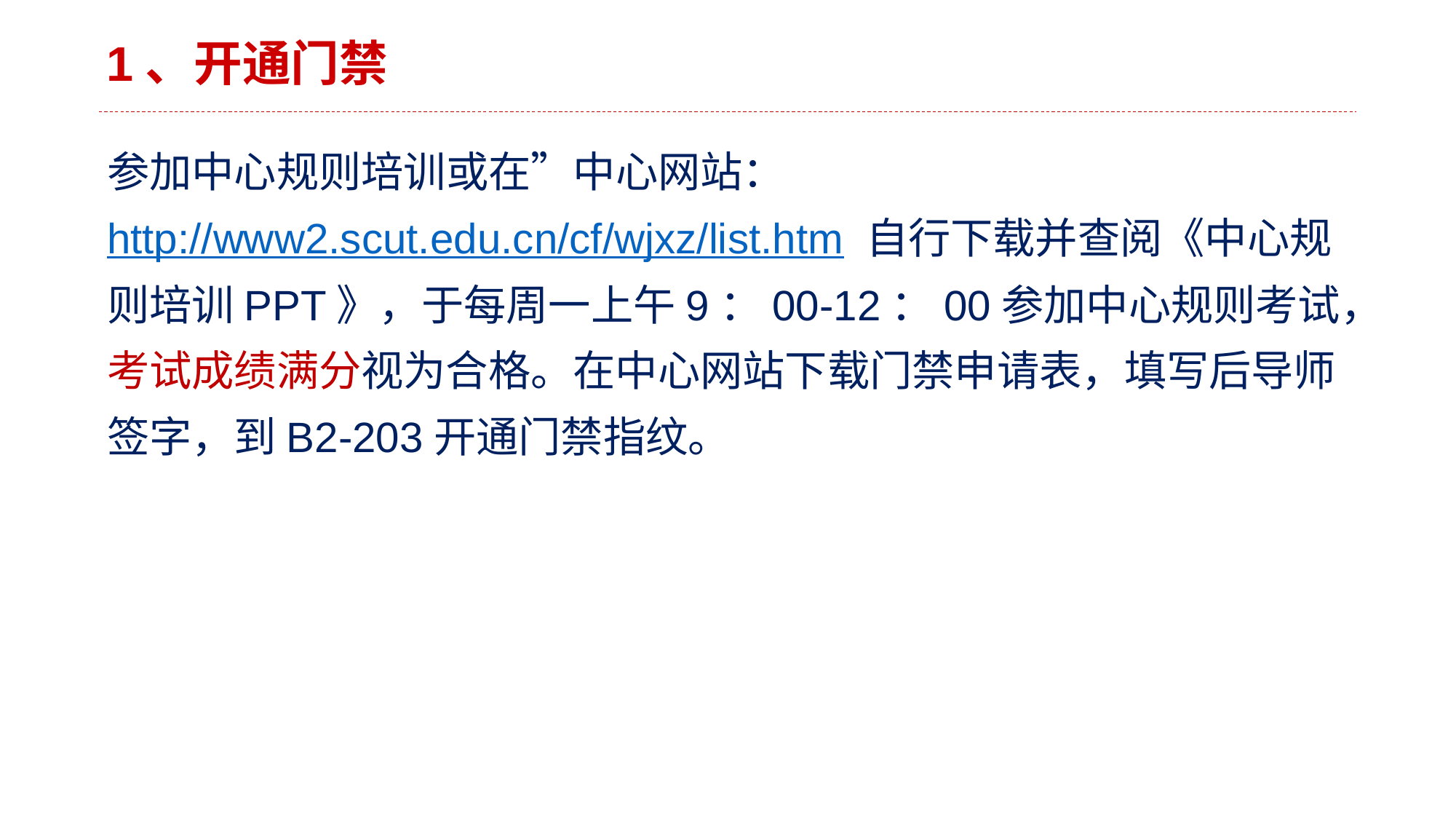

1、开通门禁
参加中心规则培训或在”中心网站：http://www2.scut.edu.cn/cf/wjxz/list.htm 自行下载并查阅《中心规则培训PPT》，于每周一上午9：00-12：00参加中心规则考试，考试成绩满分视为合格。在中心网站下载门禁申请表，填写后导师签字，到B2-203开通门禁指纹。